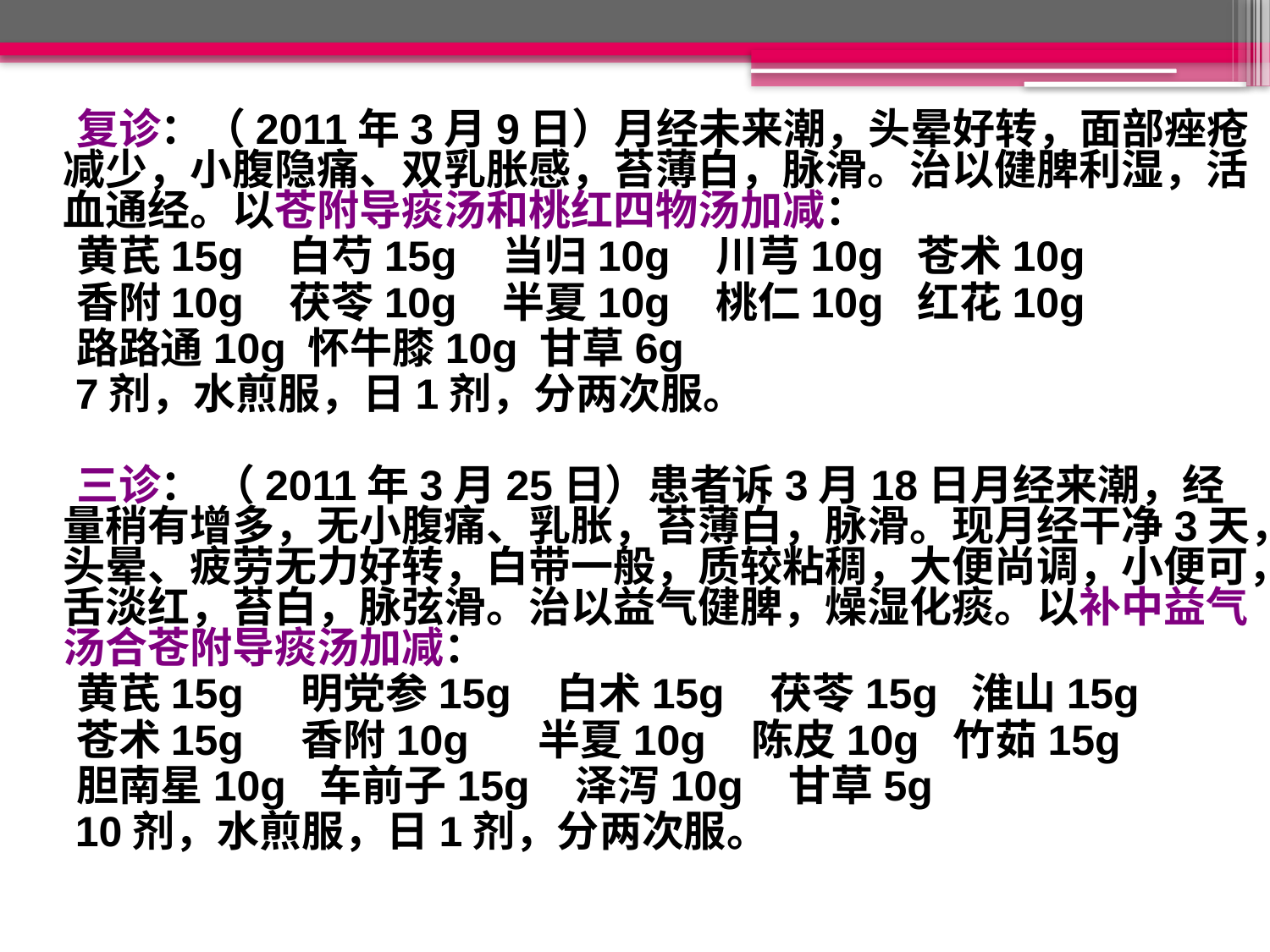

复诊：（2011年3月9日）月经未来潮，头晕好转，面部痤疮减少，小腹隐痛、双乳胀感，苔薄白，脉滑。治以健脾利湿，活血通经。以苍附导痰汤和桃红四物汤加减：
    黄芪15g   白芍15g   当归10g   川芎10g  苍术10g
    香附10g   茯苓10g   半夏10g   桃仁10g  红花10g
    路路通10g 怀牛膝10g 甘草6g
    7剂，水煎服，日1剂，分两次服。

    三诊： （2011年3月25日）患者诉3月18日月经来潮，经量稍有增多，无小腹痛、乳胀，苔薄白，脉滑。现月经干净3天，头晕、疲劳无力好转，白带一般，质较粘稠，大便尚调，小便可，舌淡红，苔白，脉弦滑。治以益气健脾，燥湿化痰。以补中益气汤合苍附导痰汤加减：
    黄芪15g    明党参15g   白术15g   茯苓15g  淮山15g
    苍术15g    香附10g     半夏10g   陈皮10g  竹茹15g
    胆南星10g  车前子15g   泽泻10g   甘草5g
    10剂，水煎服，日1剂，分两次服。